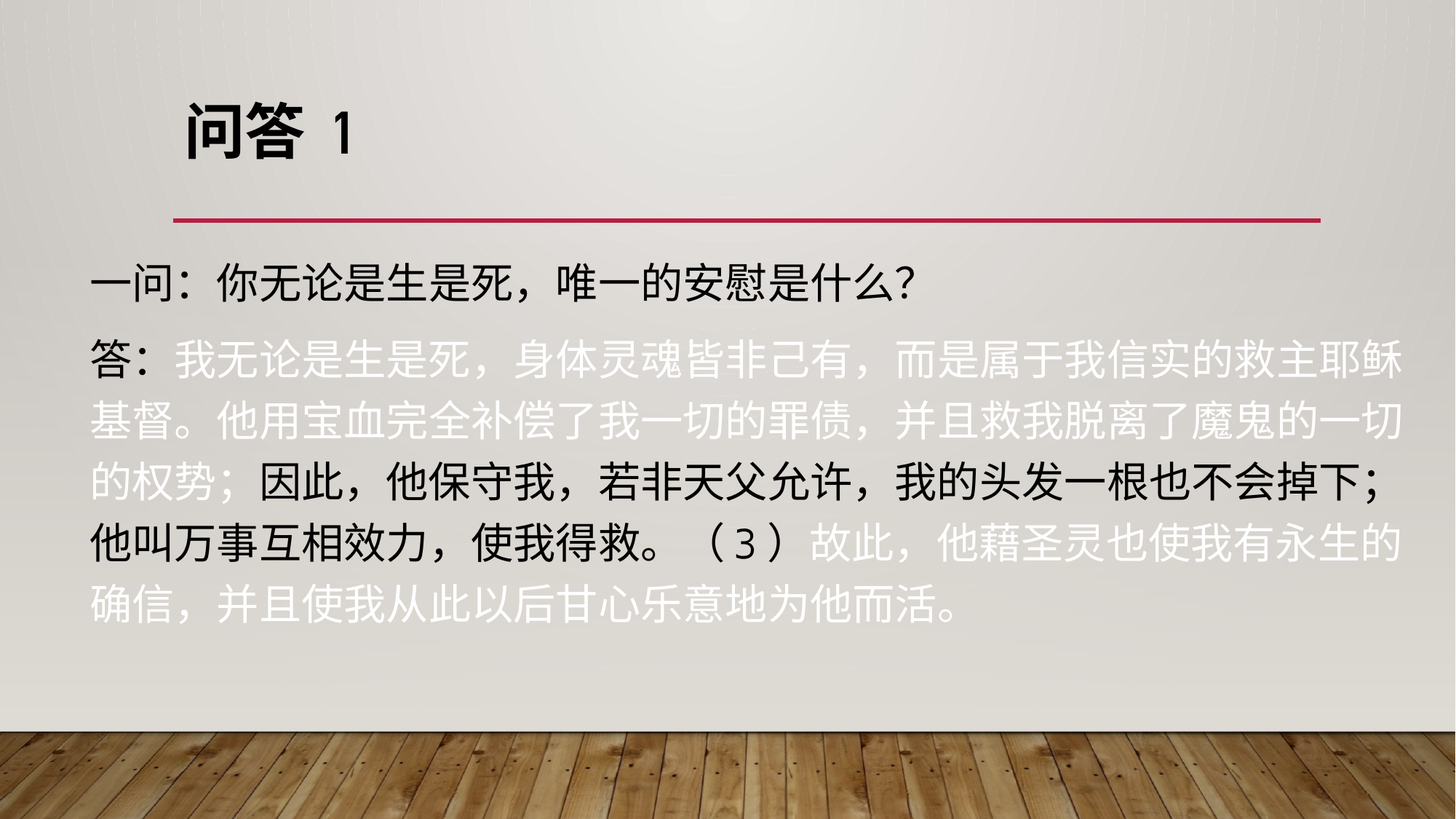

# 问答 1
一问：你无论是生是死，唯一的安慰是什么？
答：我无论是生是死，身体灵魂皆非己有，而是属于我信实的救主耶稣基督。他用宝血完全补偿了我一切的罪债，并且救我脱离了魔鬼的一切的权势；因此，他保守我，若非天父允许，我的头发一根也不会掉下；他叫万事互相效力，使我得救。（3）故此，他藉圣灵也使我有永生的确信，并且使我从此以后甘心乐意地为他而活。